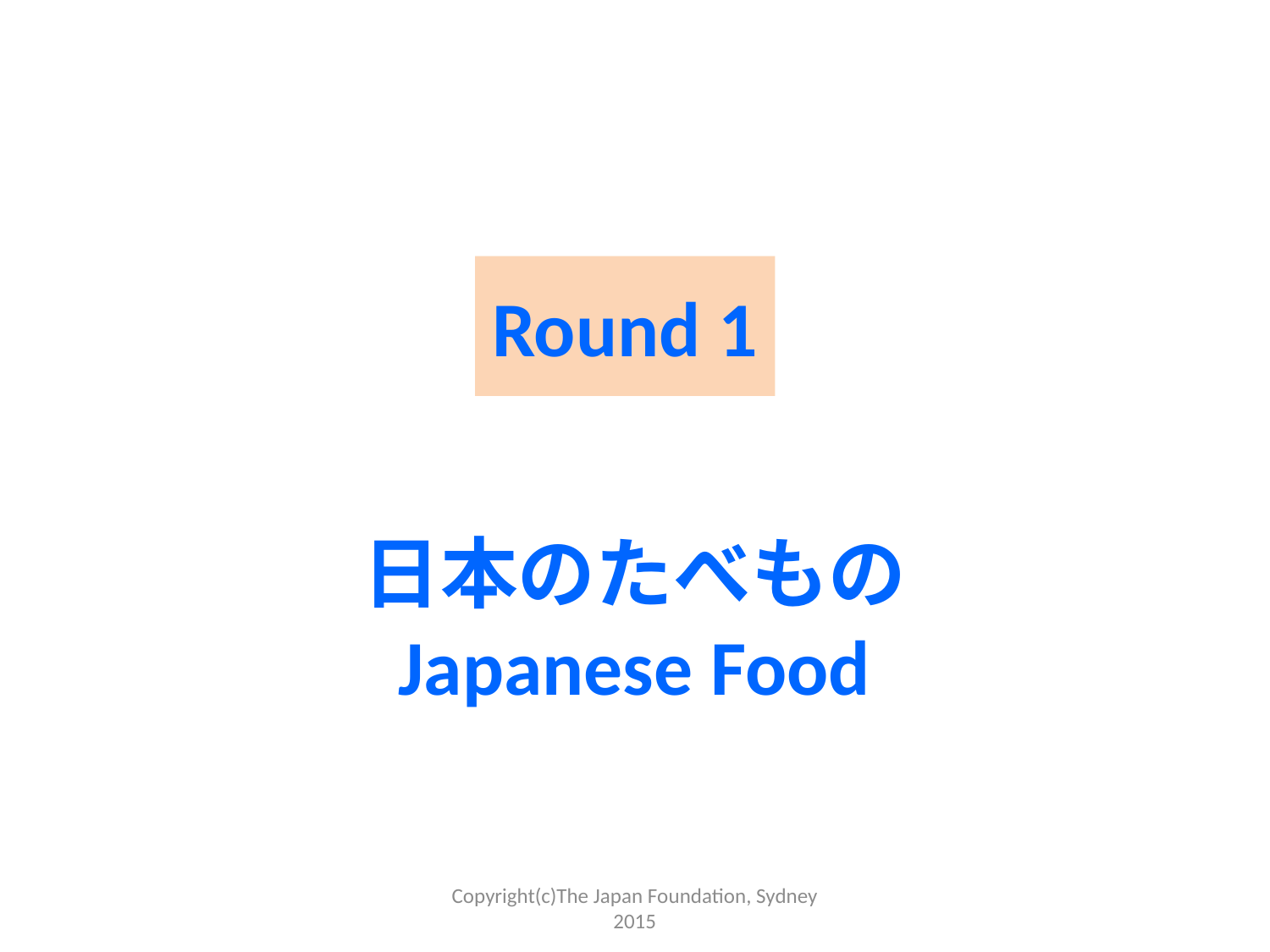

Round 1
# 日本のたべもの Japanese Food
Copyright(c)The Japan Foundation, Sydney 2015